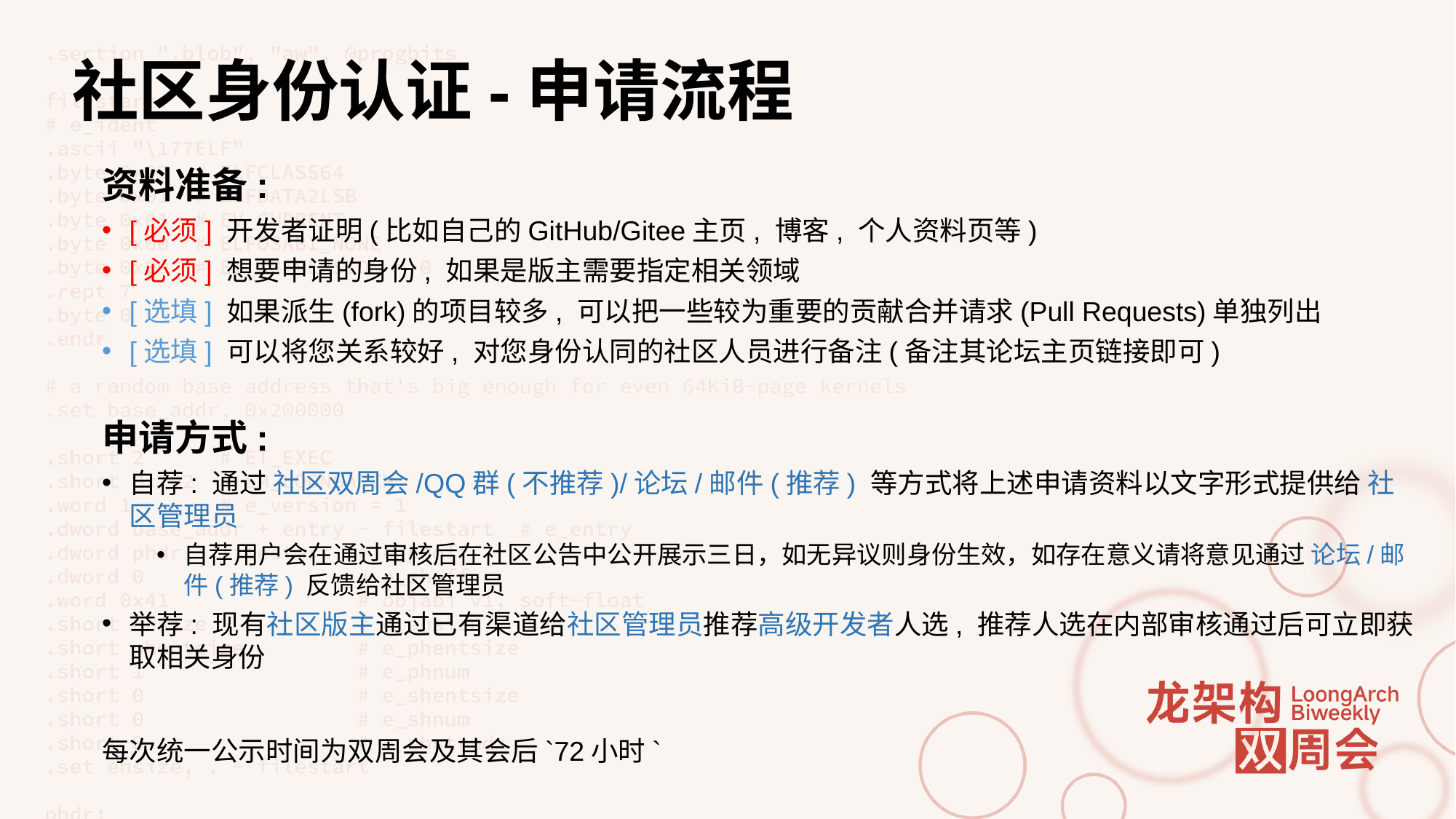

# 社区身份认证-申请流程
资料准备:
[必须] 开发者证明(比如自己的GitHub/Gitee主页, 博客, 个人资料页等)
[必须] 想要申请的身份, 如果是版主需要指定相关领域
[选填] 如果派生(fork)的项目较多, 可以把一些较为重要的贡献合并请求(Pull Requests)单独列出
[选填] 可以将您关系较好, 对您身份认同的社区人员进行备注(备注其论坛主页链接即可)

申请方式:
自荐: 通过 社区双周会/QQ群(不推荐)/论坛/邮件(推荐) 等方式将上述申请资料以文字形式提供给 社区管理员
自荐用户会在通过审核后在社区公告中公开展示三日，如无异议则身份生效，如存在意义请将意见通过 论坛/邮件(推荐) 反馈给社区管理员
举荐: 现有社区版主通过已有渠道给社区管理员推荐高级开发者人选, 推荐人选在内部审核通过后可立即获取相关身份

每次统一公示时间为双周会及其会后`72小时`